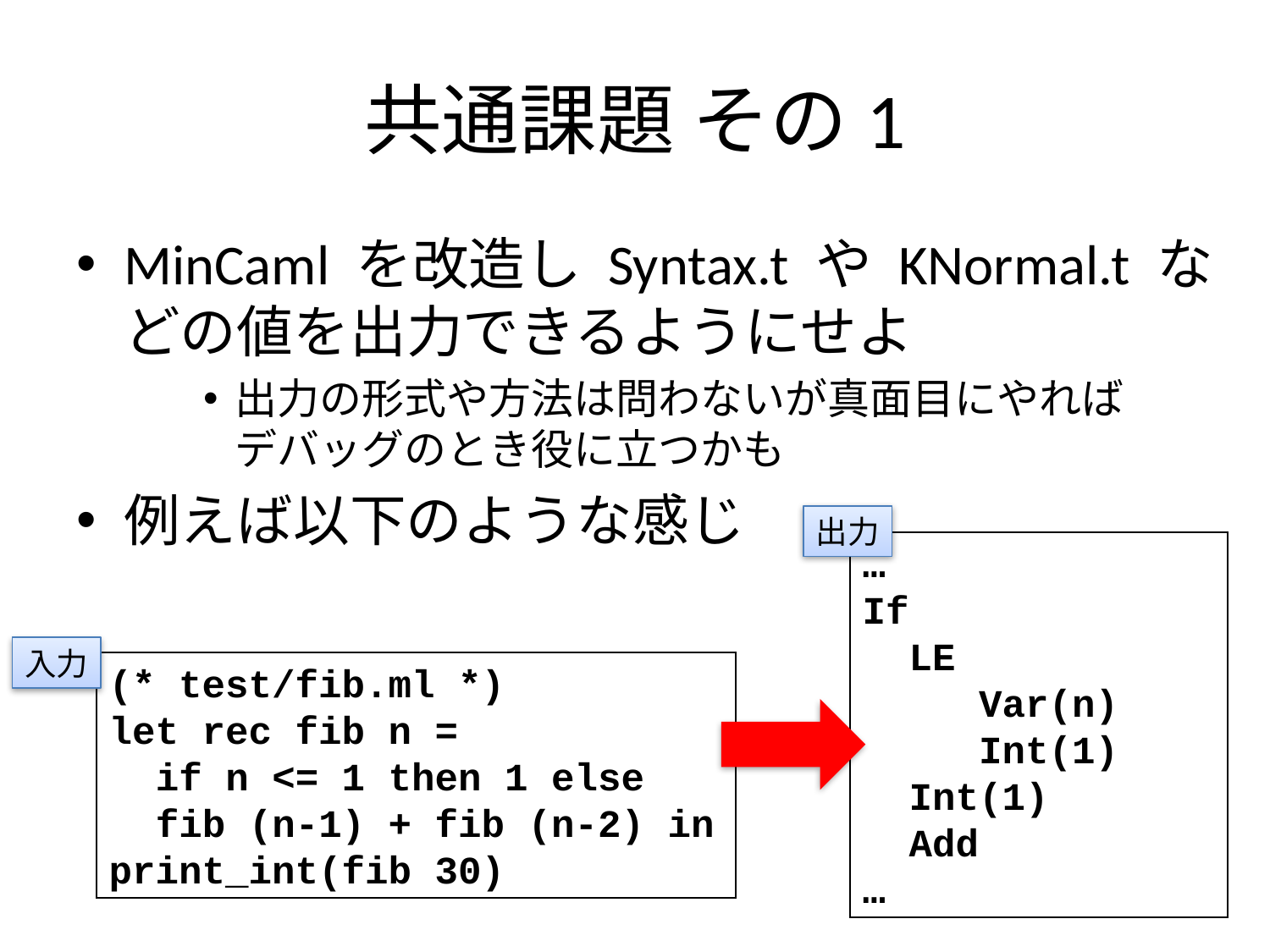

# 共通課題 その1
MinCaml を改造し Syntax.t や KNormal.t などの値を出力できるようにせよ
出力の形式や方法は問わないが真面目にやれば
デバッグのとき役に立つかも
例えば以下のような感じ
出力
…
If
  LE
     Var(n)
     Int(1)
  Int(1)
  Add
…
入力
(* test/fib.ml *)
let rec fib n =
  if n <= 1 then 1 else
  fib (n-1) + fib (n-2) in
print_int(fib 30)